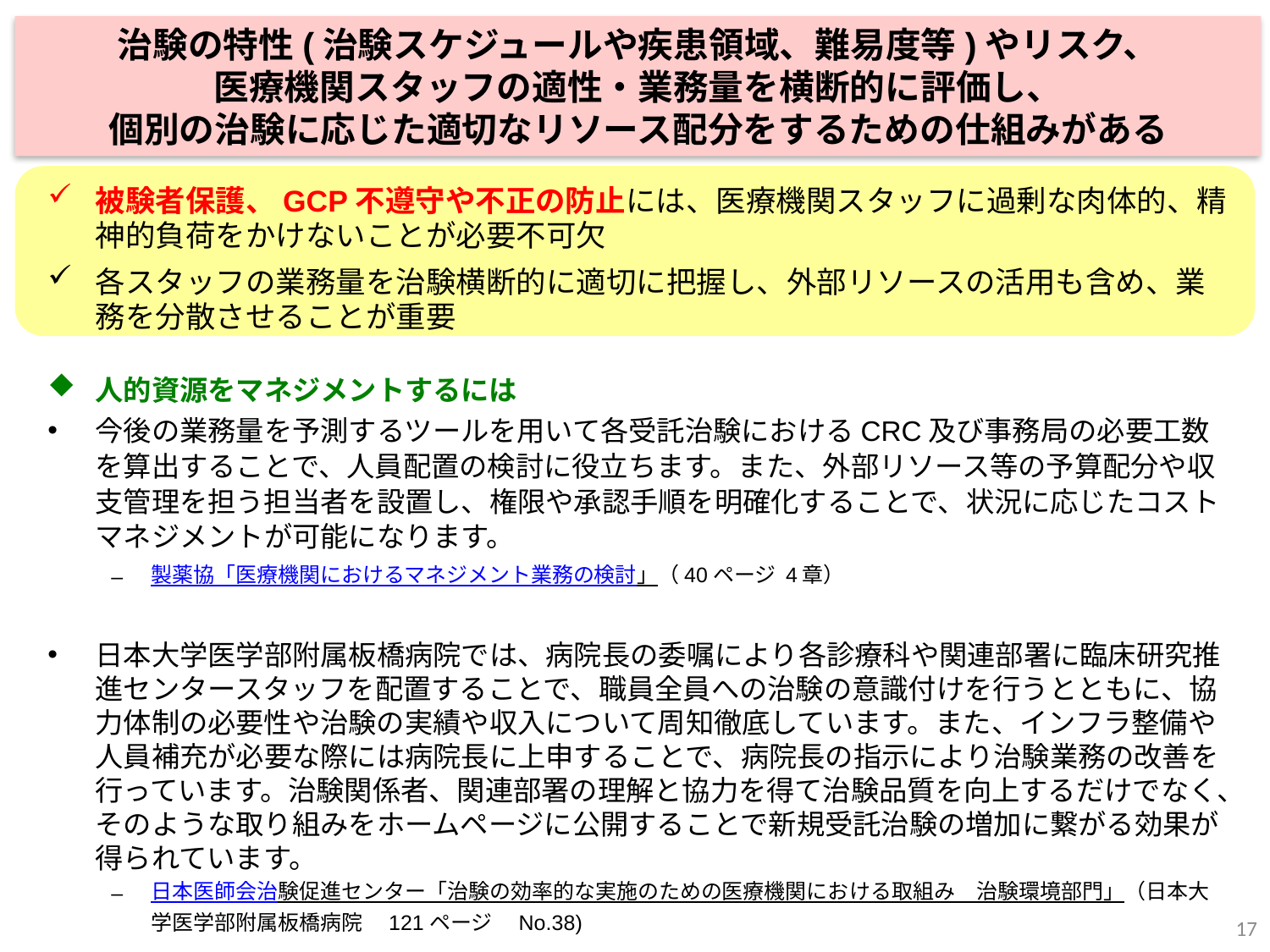

# 治験の特性(治験スケジュールや疾患領域、難易度等)やリスク、 医療機関スタッフの適性・業務量を横断的に評価し、 個別の治験に応じた適切なリソース配分をするための仕組みがある

被験者保護、GCP不遵守や不正の防止には、医療機関スタッフに過剰な肉体的、精神的負荷をかけないことが必要不可欠
各スタッフの業務量を治験横断的に適切に把握し、外部リソースの活用も含め、業務を分散させることが重要

人的資源をマネジメントするには
今後の業務量を予測するツールを用いて各受託治験におけるCRC及び事務局の必要工数を算出することで、人員配置の検討に役立ちます。また、外部リソース等の予算配分や収支管理を担う担当者を設置し、権限や承認手順を明確化することで、状況に応じたコストマネジメントが可能になります。
製薬協「医療機関におけるマネジメント業務の検討」（40ページ 4章）

日本大学医学部附属板橋病院では、病院長の委嘱により各診療科や関連部署に臨床研究推進センタースタッフを配置することで、職員全員への治験の意識付けを行うとともに、協力体制の必要性や治験の実績や収入について周知徹底しています。また、インフラ整備や人員補充が必要な際には病院長に上申することで、病院長の指示により治験業務の改善を行っています。治験関係者、関連部署の理解と協力を得て治験品質を向上するだけでなく、そのような取り組みをホームページに公開することで新規受託治験の増加に繋がる効果が得られています。
日本医師会治験促進センター「治験の効率的な実施のための医療機関における取組み　治験環境部門」（日本大学医学部附属板橋病院　121ページ　No.38)
17